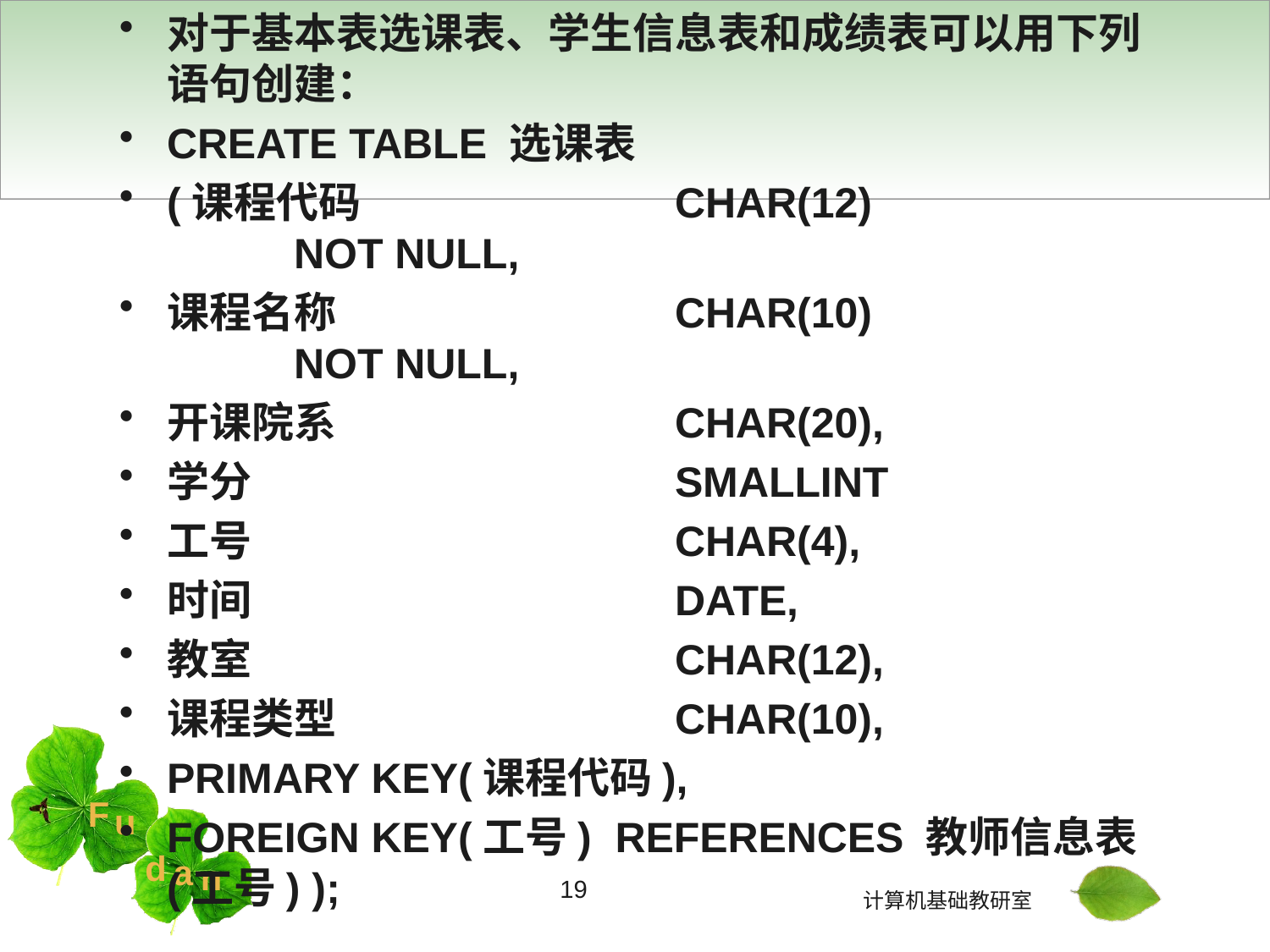

#
对于基本表选课表、学生信息表和成绩表可以用下列语句创建：
CREATE TABLE 选课表
(课程代码		 	CHAR(12)  			NOT NULL,
课程名称			CHAR(10)			NOT NULL,
开课院系			CHAR(20),
学分				SMALLINT
工号				CHAR(4),
时间				DATE,
教室				CHAR(12),
课程类型			CHAR(10),
PRIMARY KEY(课程代码),
FOREIGN KEY(工号)  REFERENCES 教师信息表(工号) );

19